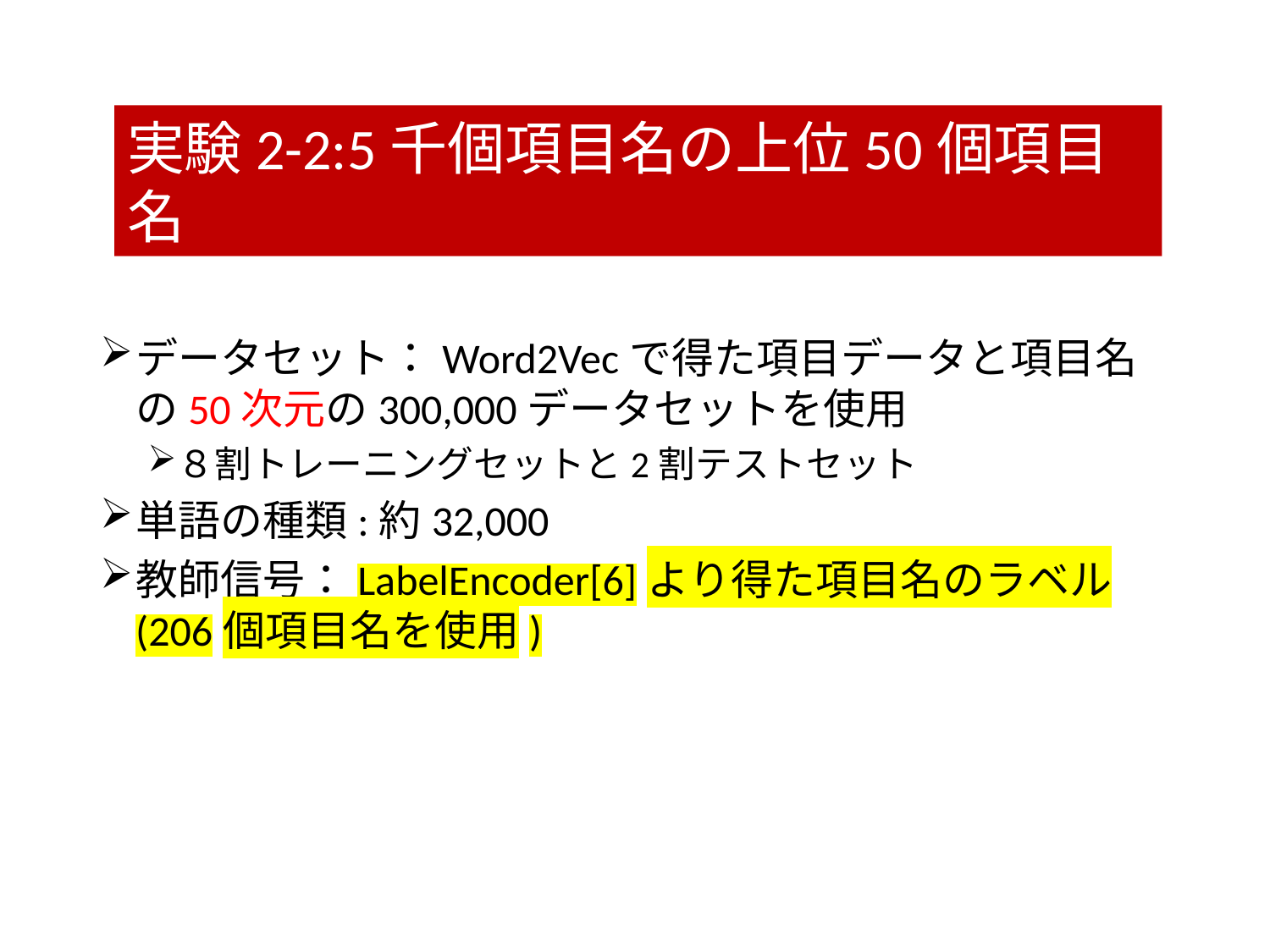

# 実験2-2:5千個項目名の上位50個項目名

データセット：Word2Vecで得た項目データと項目名の50次元の300,000データセットを使用
８割トレーニングセットと2割テストセット
単語の種類:約32,000
教師信号：LabelEncoder[6]より得た項目名のラベル(206個項目名を使用)